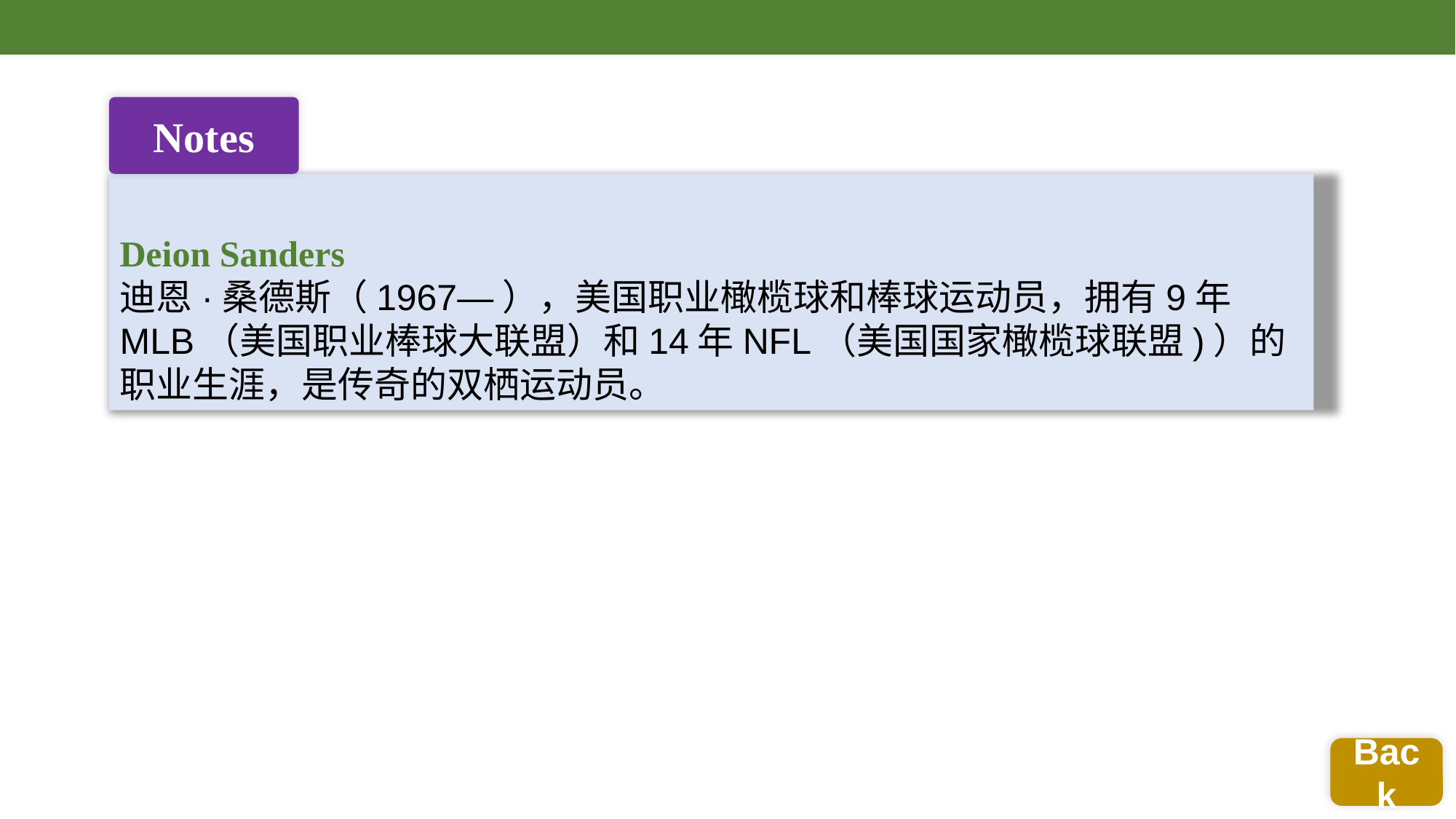

Notes

Deion Sanders
迪恩·桑德斯（1967—），美国职业橄榄球和棒球运动员，拥有9年MLB（美国职业棒球大联盟）和14年NFL（美国国家橄榄球联盟)）的职业生涯，是传奇的双栖运动员。
Back